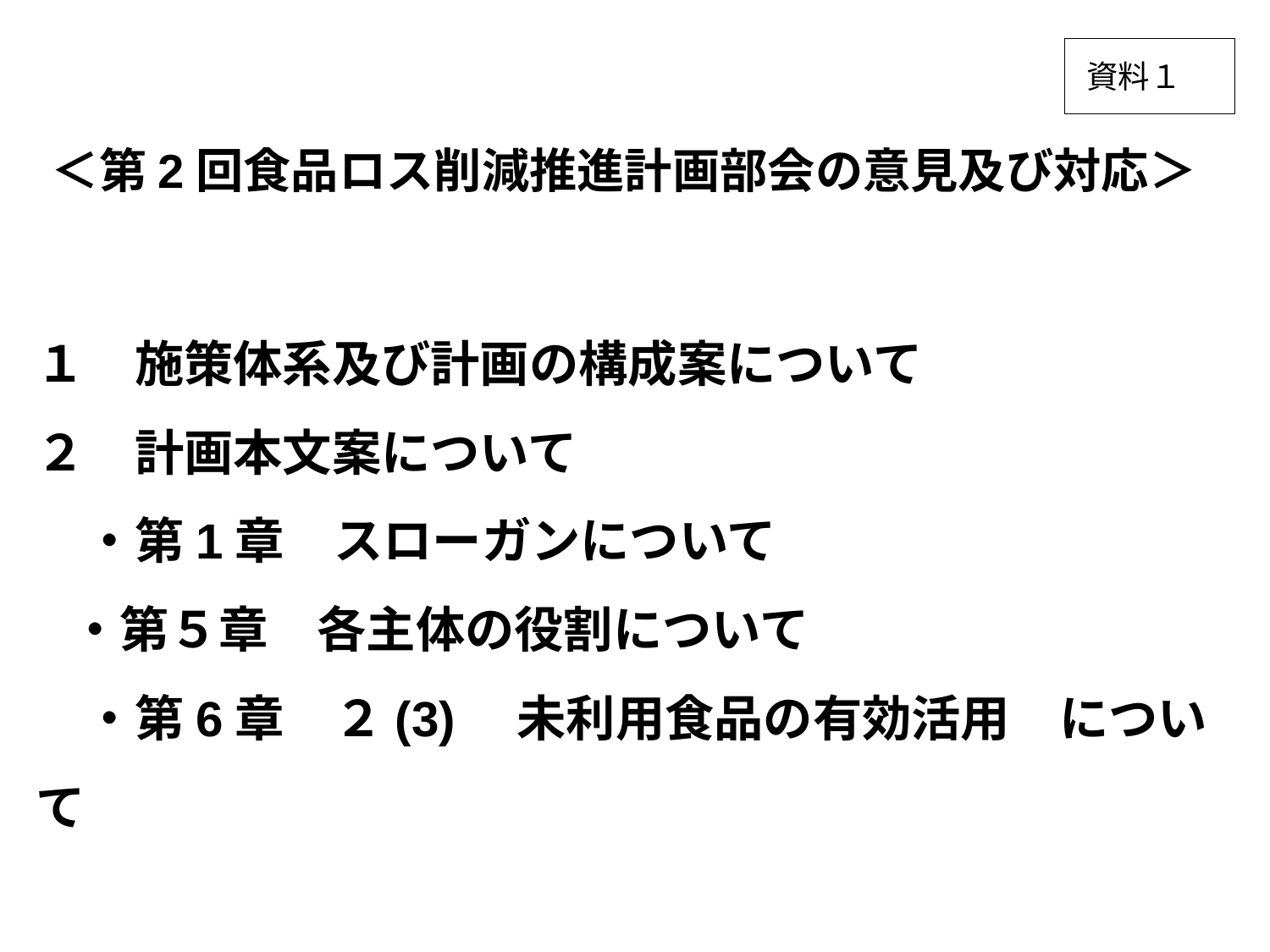

資料１
＜第2回食品ロス削減推進計画部会の意見及び対応＞
１　施策体系及び計画の構成案について
２　計画本文案について
　・第1章　スローガンについて
  ・第５章　各主体の役割について
　・第6章　２(3)　未利用食品の有効活用　について